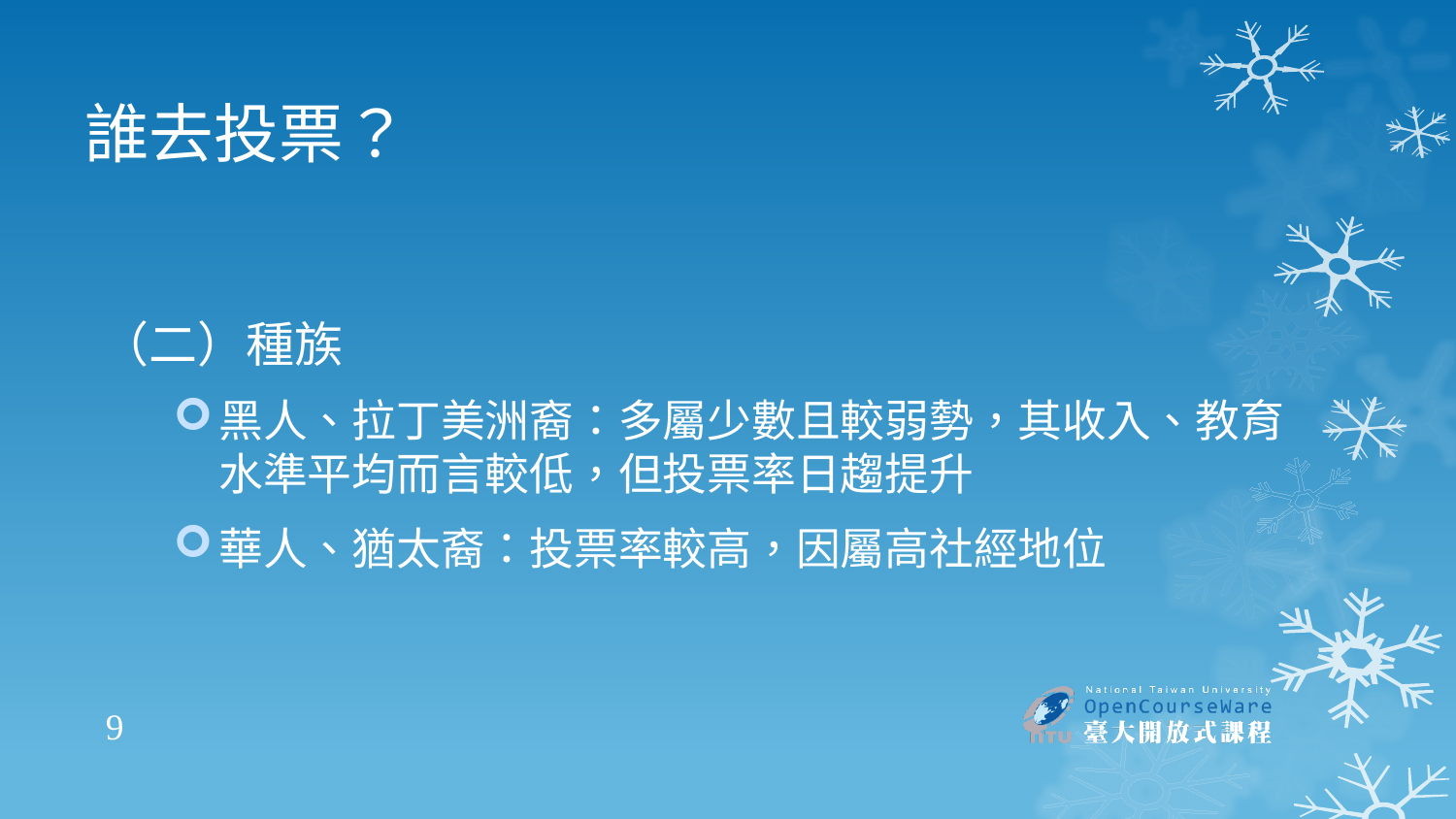

# 誰去投票？
（二）種族
黑人、拉丁美洲裔：多屬少數且較弱勢，其收入、教育水準平均而言較低，但投票率日趨提升
華人、猶太裔：投票率較高，因屬高社經地位
9